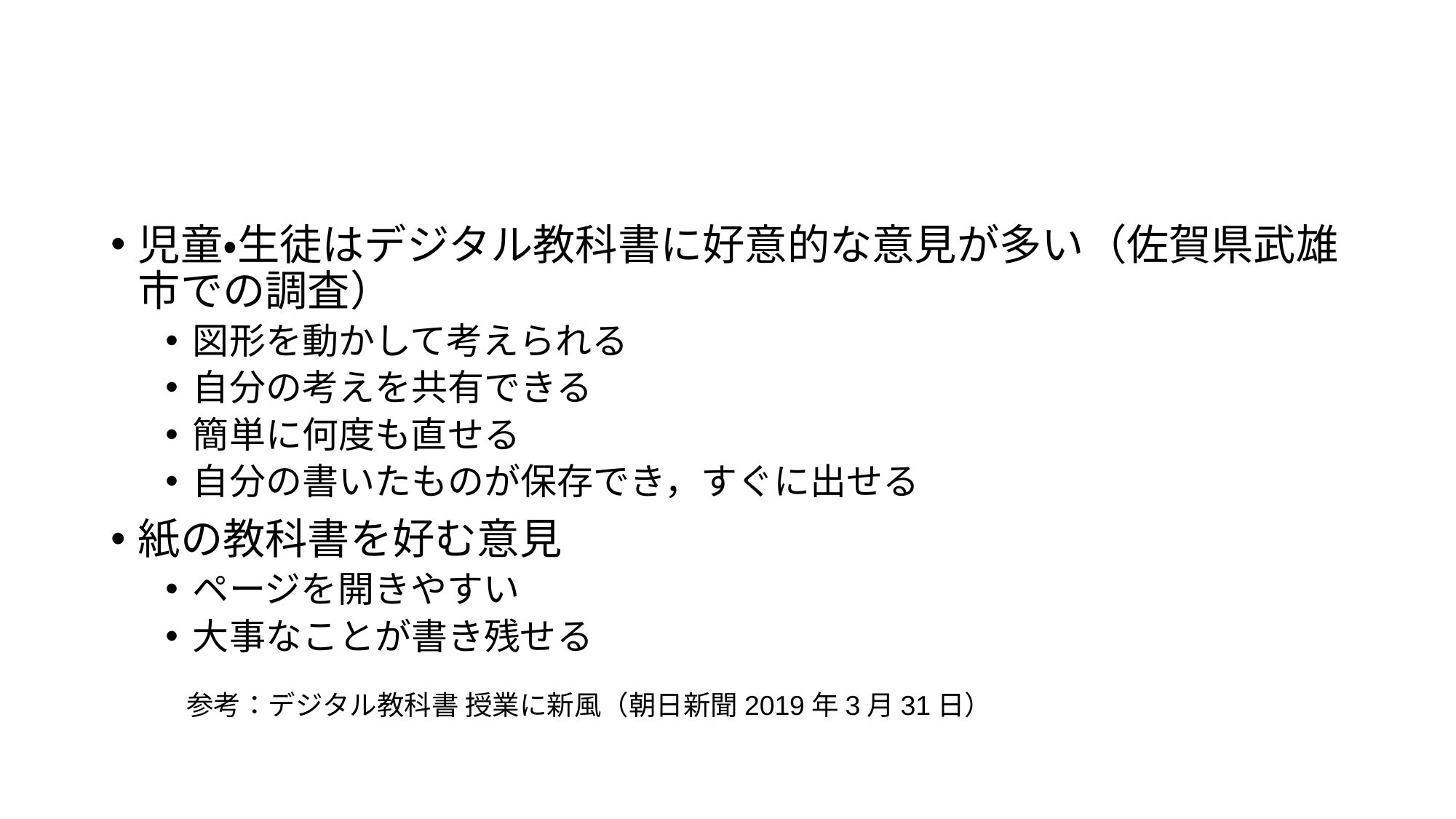

#
児童・生徒はデジタル教科書に好意的な意見が多い（佐賀県武雄市での調査）
図形を動かして考えられる
自分の考えを共有できる
簡単に何度も直せる
自分の書いたものが保存でき，すぐに出せる
紙の教科書を好む意見
ページを開きやすい
大事なことが書き残せる
参考：デジタル教科書 授業に新風（朝日新聞2019年3月31日）